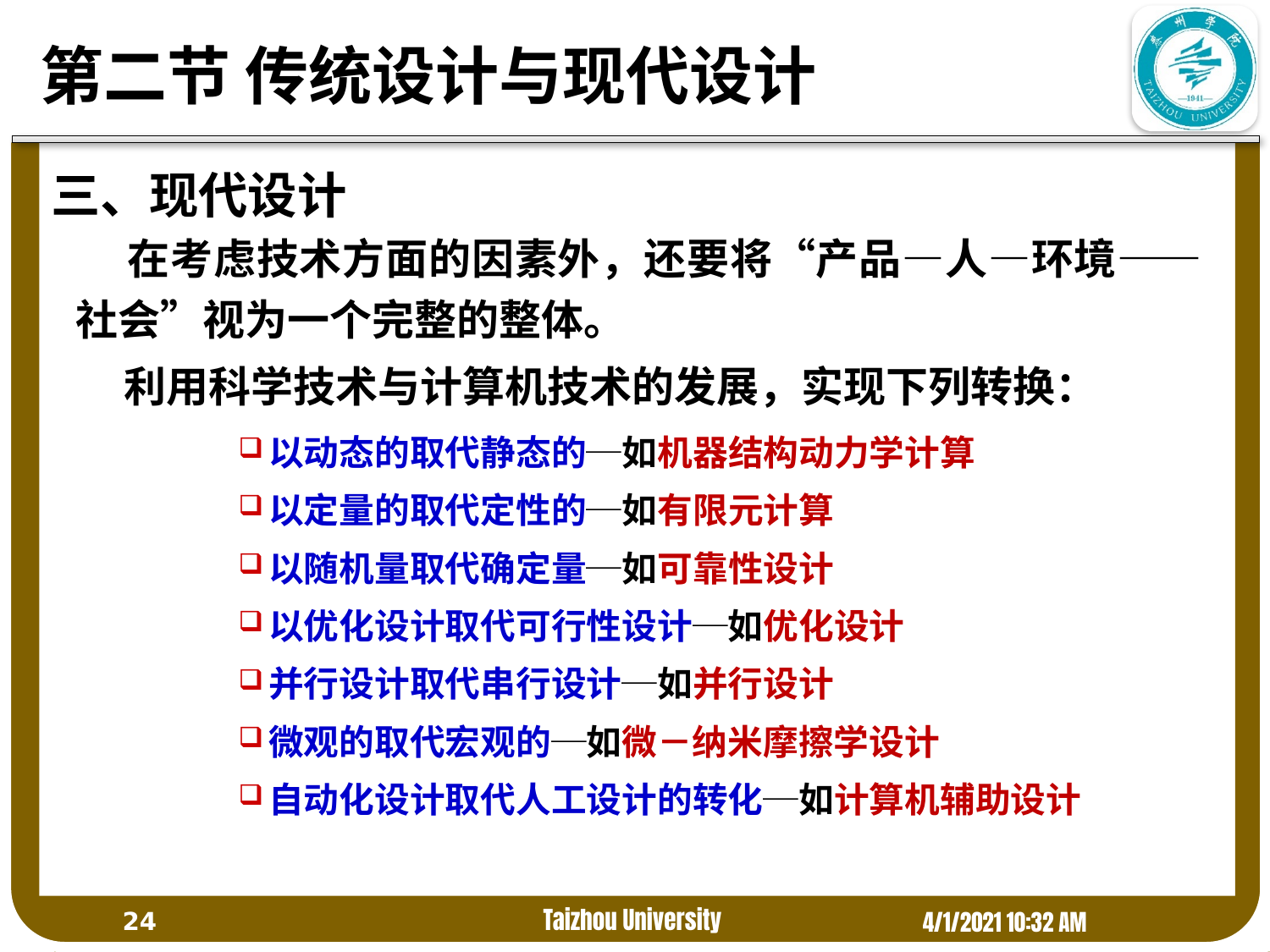

三、现代设计
    在考虑技术方面的因素外，还要将“产品—人—环境——社会”视为一个完整的整体。
    利用科学技术与计算机技术的发展，实现下列转换：
以动态的取代静态的─如机器结构动力学计算
以定量的取代定性的─如有限元计算
以随机量取代确定量─如可靠性设计
以优化设计取代可行性设计─如优化设计
并行设计取代串行设计─如并行设计
微观的取代宏观的─如微－纳米摩擦学设计
自动化设计取代人工设计的转化─如计算机辅助设计
24